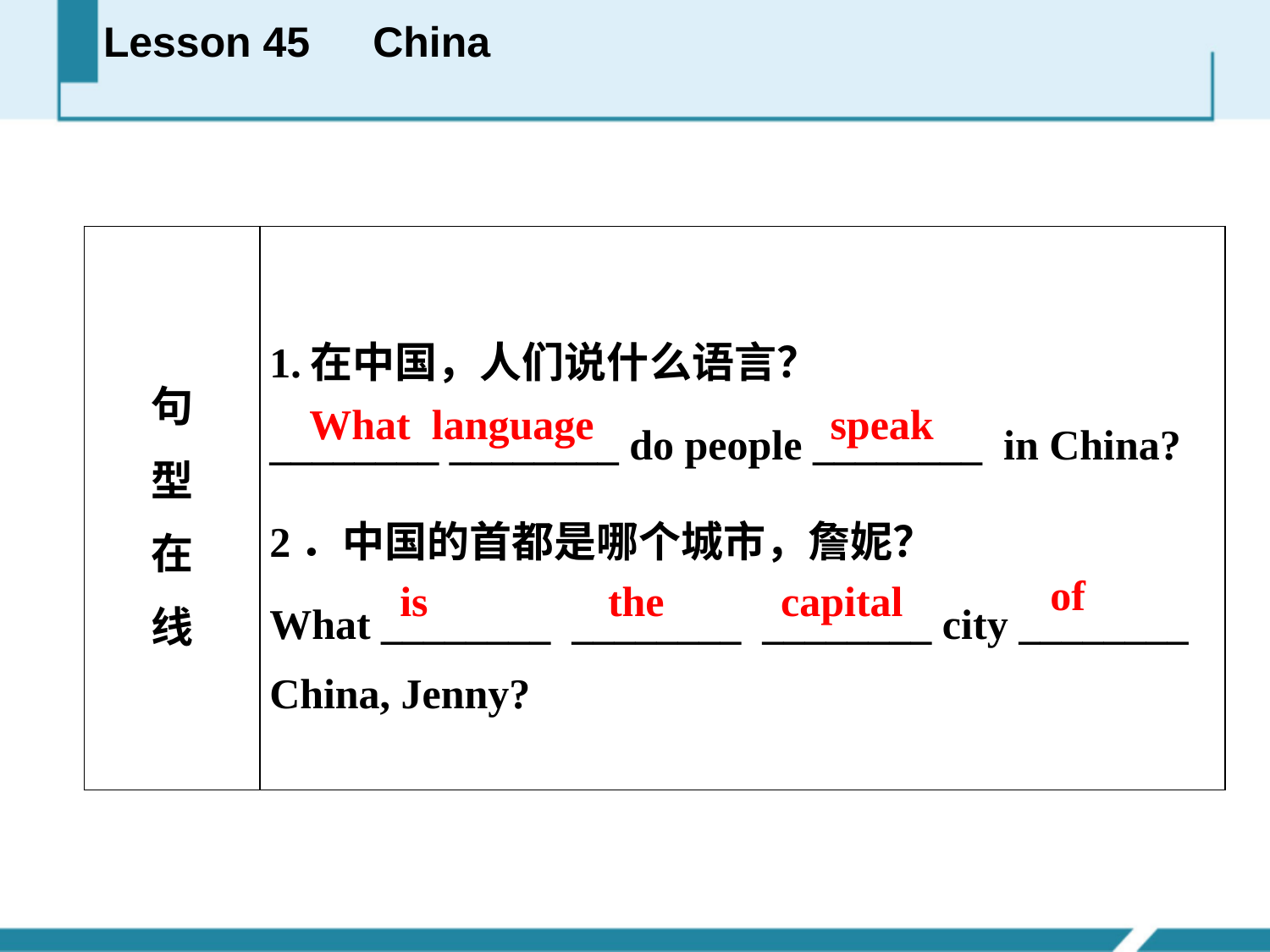

Lesson 45　China
| 句 型 在 线 | 1.在中国，人们说什么语言？ \_\_\_\_\_\_\_\_ \_\_\_\_\_\_\_\_ do people \_\_\_\_\_\_\_\_ in China? 2．中国的首都是哪个城市，詹妮？ What \_\_\_\_\_\_\_\_ \_\_\_\_\_\_\_\_ \_\_\_\_\_\_\_\_ city \_\_\_\_\_\_\_\_ China, Jenny? |
| --- | --- |
What  language
speak

of
is                 the           capital